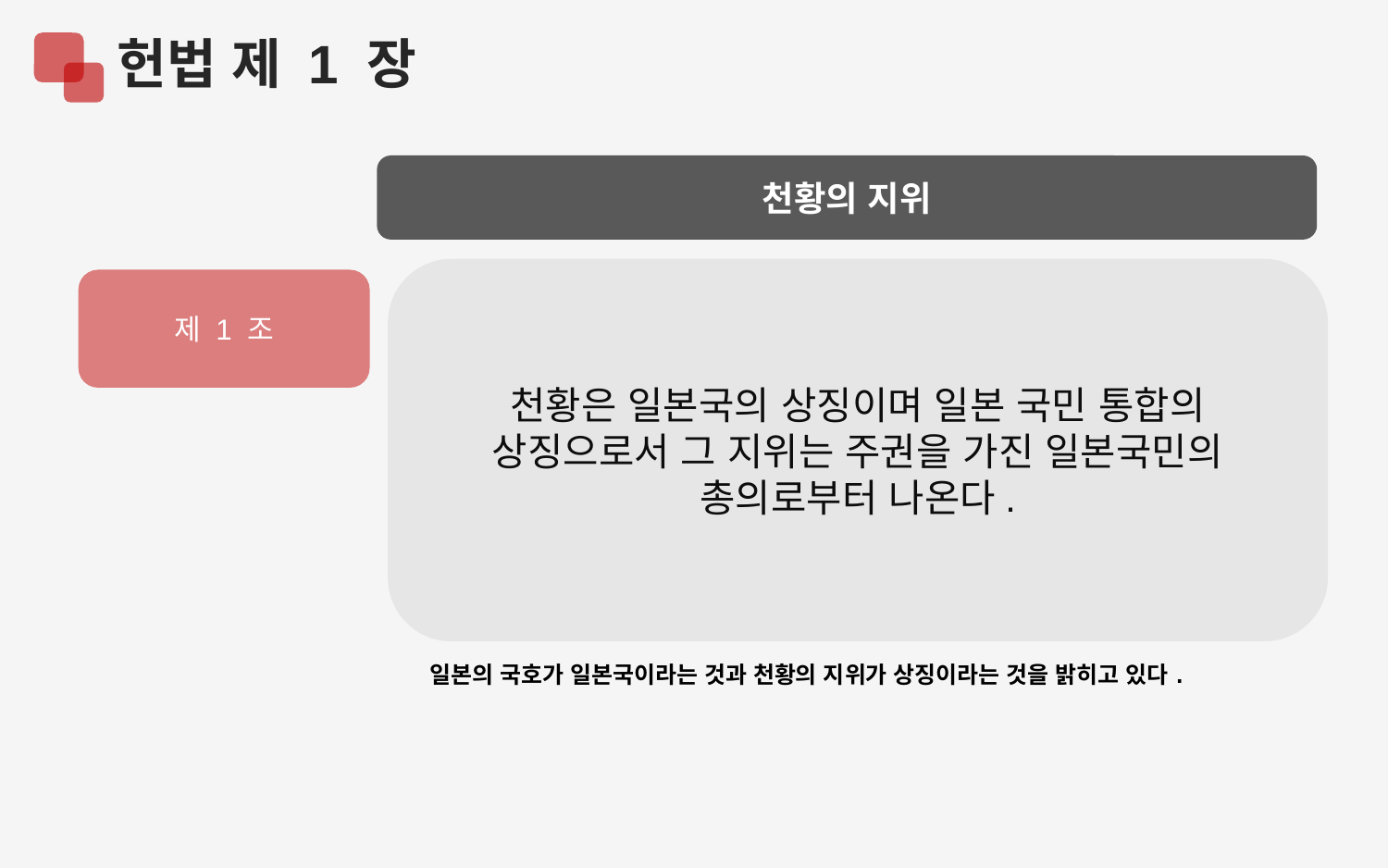

헌법 제 1 장

천황의 지위
천황은 일본국의 상징이며 일본 국민 통합의 상징으로서 그 지위는 주권을 가진 일본국민의 총의로부터 나온다.
제 1 조
일본의 국호가 일본국이라는 것과 천황의 지위가 상징이라는 것을 밝히고 있다.